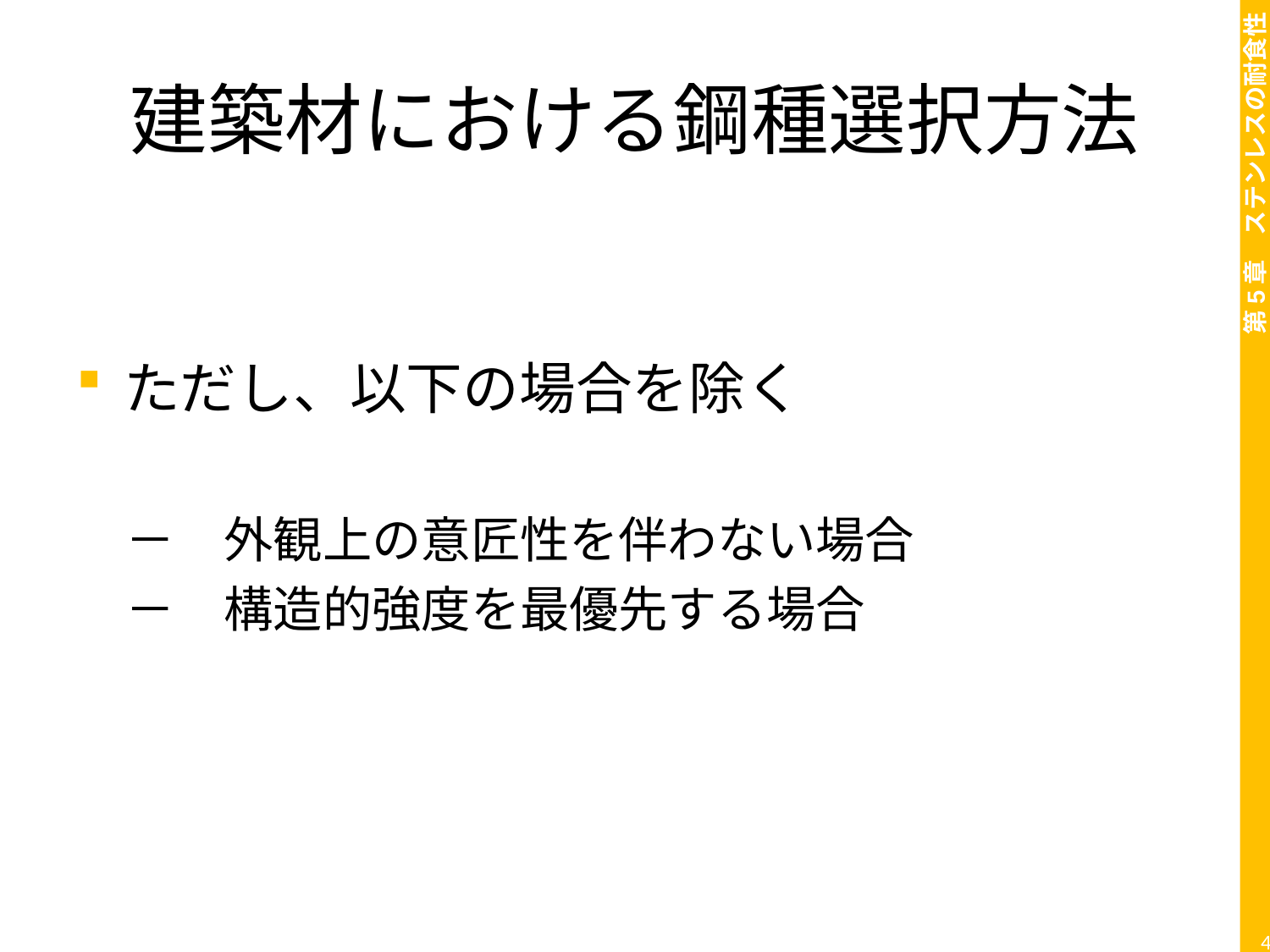

# 建築材における鋼種選択方法
ただし、以下の場合を除く

　－　外観上の意匠性を伴わない場合
　－　構造的強度を最優先する場合
47